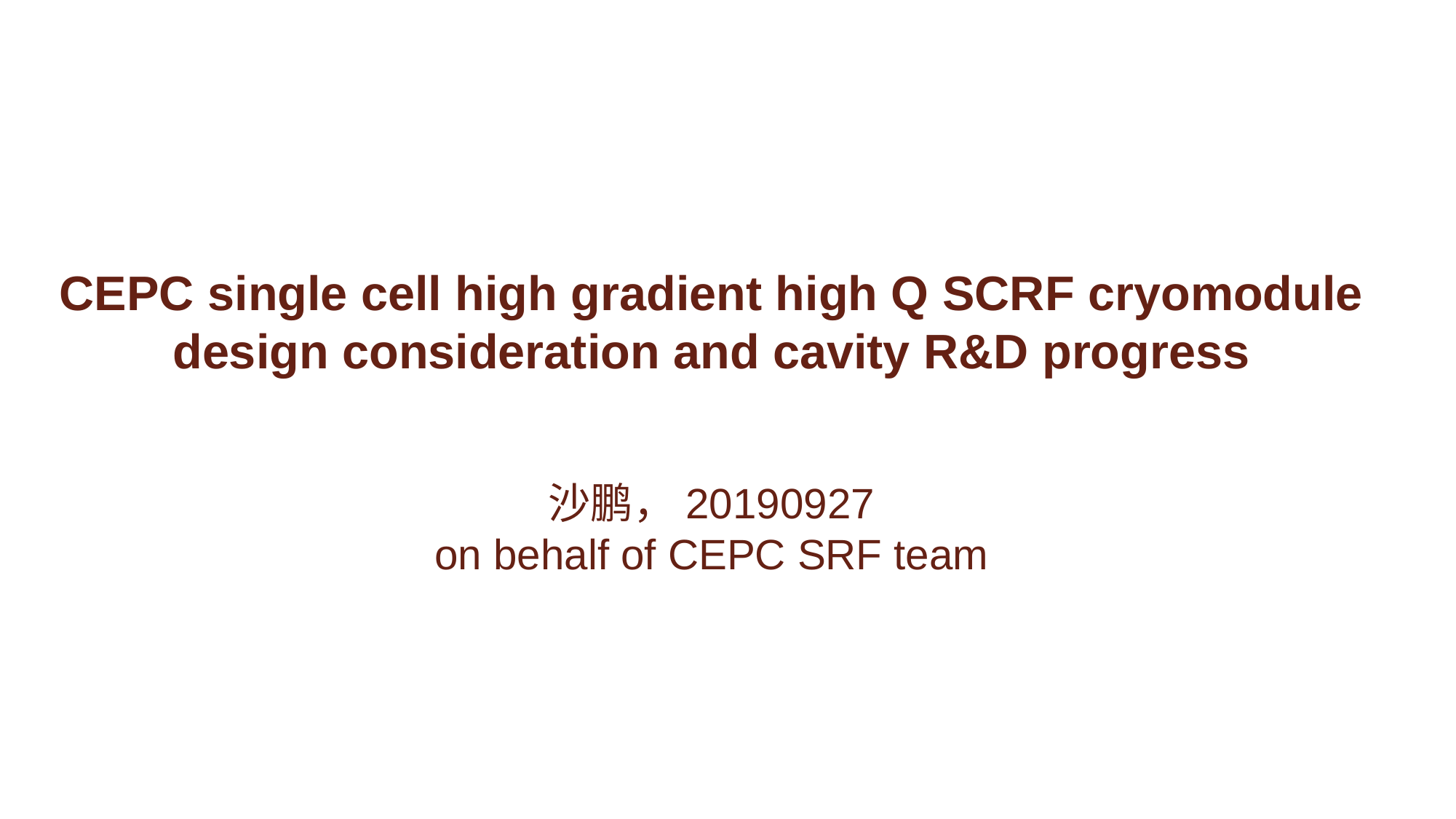

# CEPC single cell high gradient high Q SCRF cryomodule design consideration and cavity R&D progress 沙鹏，20190927 on behalf of CEPC SRF team